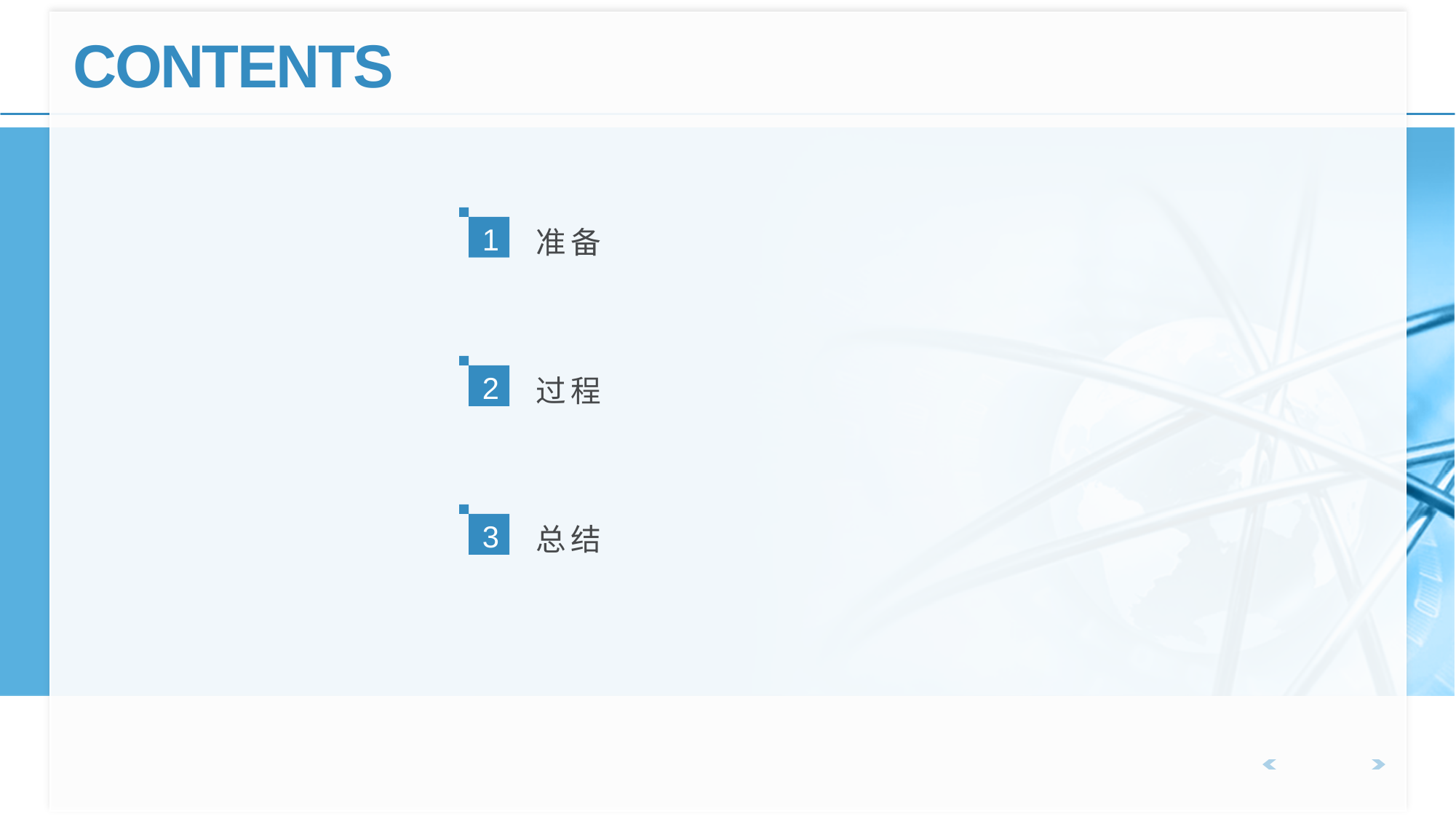

CONTENTS
1
准备
2
过程
3
总结